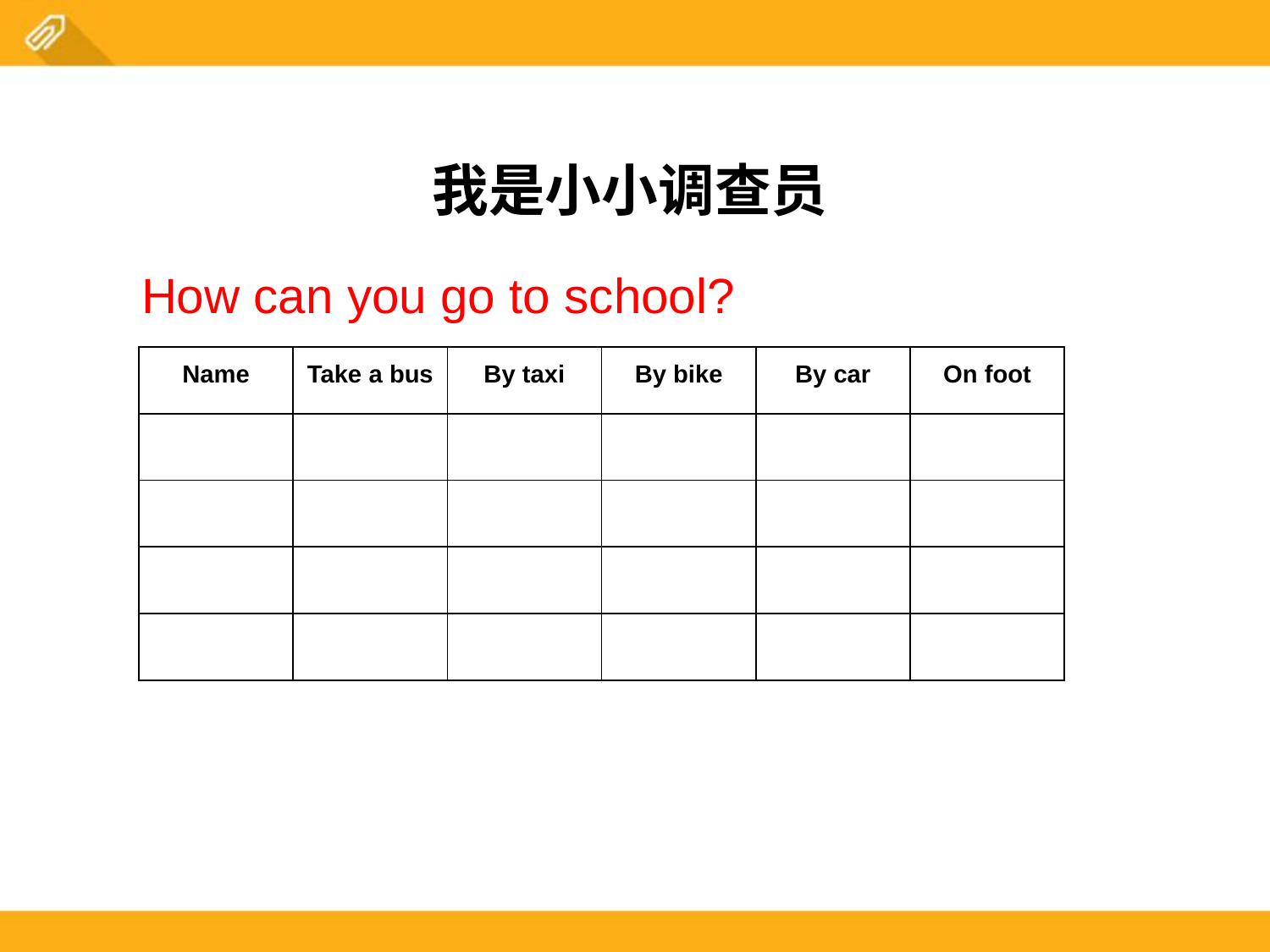

我是小小调查员
How can you go to school?
| Name | Take a bus | By taxi | By bike | By car | On foot |
| --- | --- | --- | --- | --- | --- |
|  |  |  |  |  |  |
|  |  |  |  |  |  |
|  |  |  |  |  |  |
|  |  |  |  |  |  |